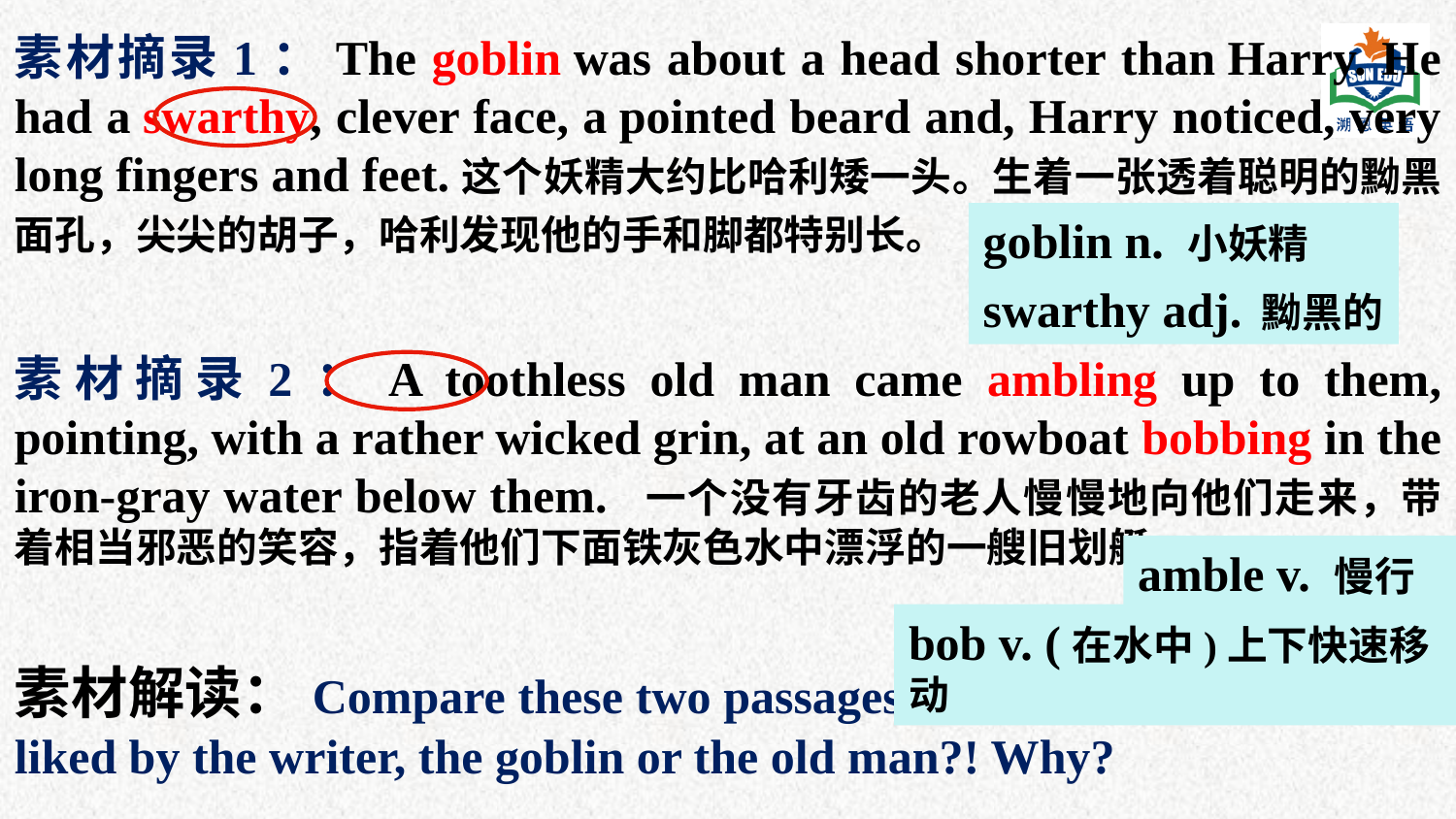

素材摘录1：The goblin was about a head shorter than Harry. He had a swarthy, clever face, a pointed beard and, Harry noticed, very long fingers and feet.这个妖精大约比哈利矮一头。生着一张透着聪明的黝黑面孔，尖尖的胡子，哈利发现他的手和脚都特别长。

goblin n. 小妖精
swarthy adj. 黝黑的
素材摘录2：A toothless old man came ambling up to them, pointing, with a rather wicked grin, at an old rowboat bobbing in the iron-gray water below them.  一个没有牙齿的老人慢慢地向他们走来，带着相当邪恶的笑容，指着他们下面铁灰色水中漂浮的一艘旧划艇。

amble v. 慢行
bob v. (在水中)上下快速移动
素材解读：Compare these two passages, isn’t it clear which one is liked by the writer, the goblin or the old man?! Why?